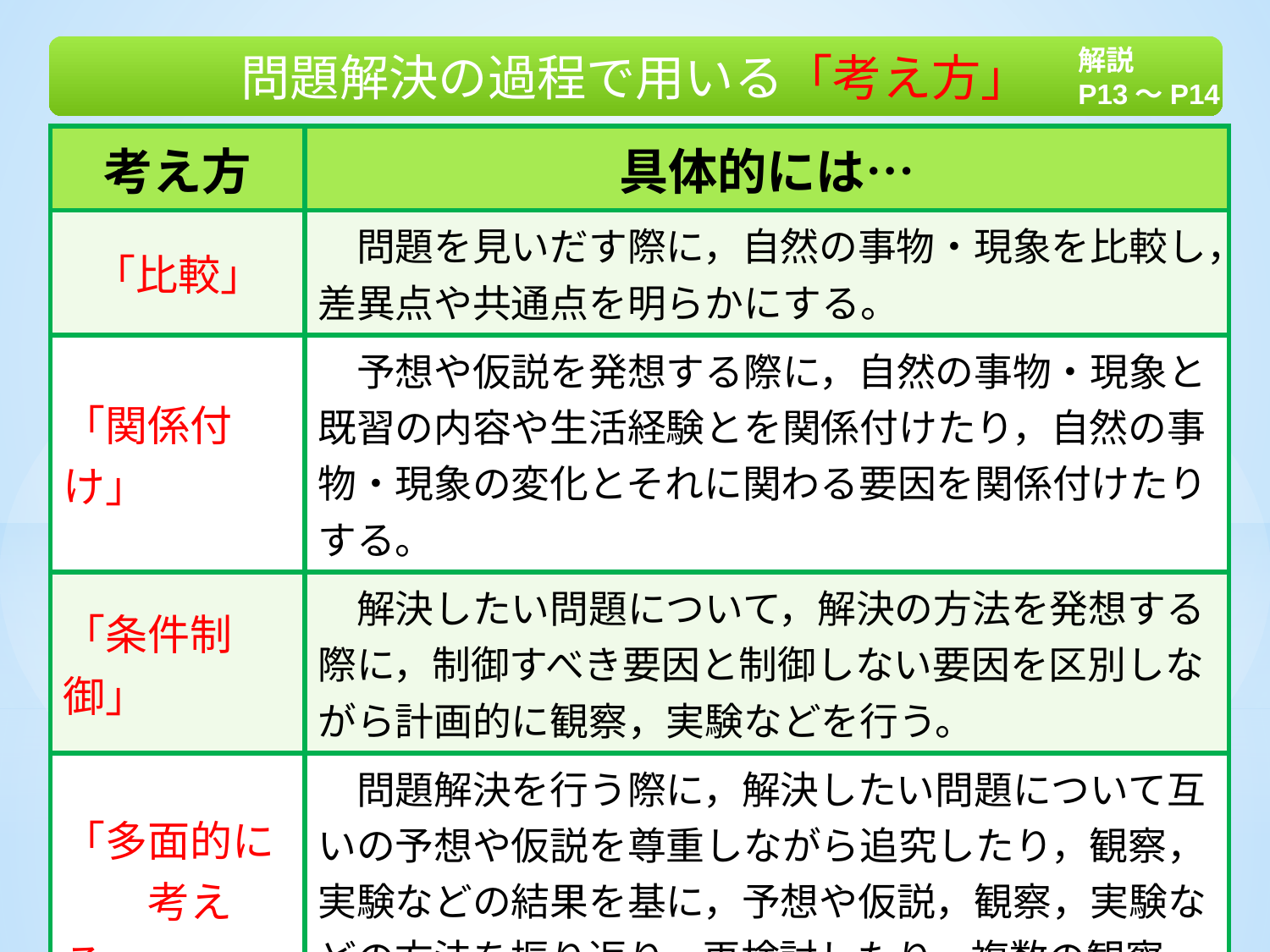

問題解決の過程で用いる「考え方」
解説
P13～P14
| 考え方 | 具体的には… |
| --- | --- |
| 「比較」 | 問題を見いだす際に，自然の事物・現象を比較し，差異点や共通点を明らかにする。 |
| 「関係付け」 | 予想や仮説を発想する際に，自然の事物・現象と既習の内容や生活経験とを関係付けたり，自然の事物・現象の変化とそれに関わる要因を関係付けたりする。 |
| 「条件制御」 | 解決したい問題について，解決の方法を発想する際に，制御すべき要因と制御しない要因を区別しながら計画的に観察，実験などを行う。 |
| 「多面的に 　　考える」 | 問題解決を行う際に，解決したい問題について互いの予想や仮説を尊重しながら追究したり，観察，実験などの結果を基に，予想や仮説，観察，実験などの方法を振り返り，再検討したり，複数の観察，実験などから得た結果を基に考察をしたりする。 |